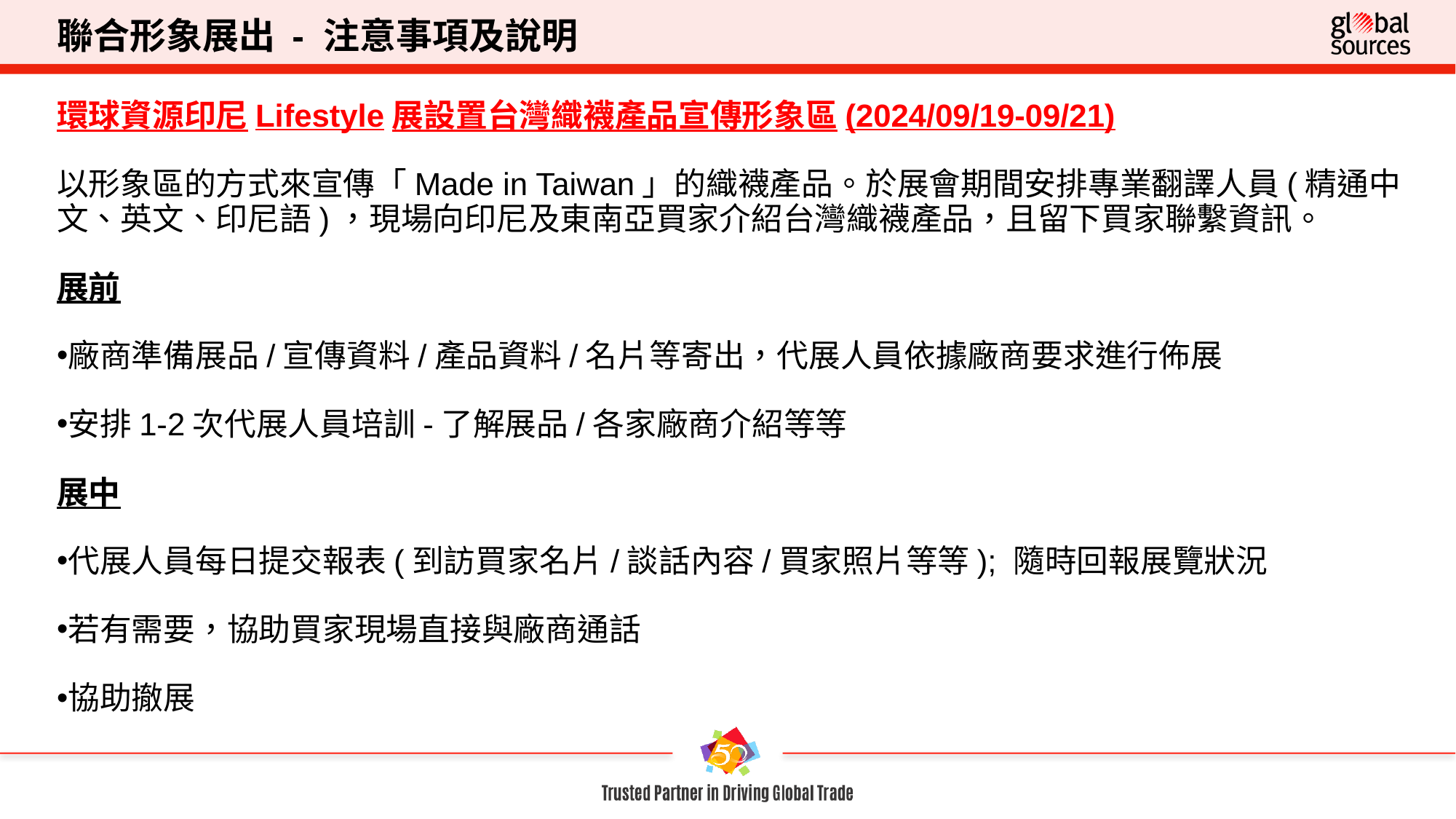

聯合形象展出 - 注意事項及說明
環球資源印尼Lifestyle展設置台灣織襪產品宣傳形象區(2024/09/19-09/21)
以形象區的方式來宣傳「Made in Taiwan」的織襪產品。於展會期間安排專業翻譯人員(精通中文、英文、印尼語)，現場向印尼及東南亞買家介紹台灣織襪產品，且留下買家聯繫資訊。
展前
廠商準備展品/宣傳資料/產品資料/名片等寄出，代展人員依據廠商要求進行佈展
安排1-2次代展人員培訓-了解展品/各家廠商介紹等等
展中
代展人員每日提交報表(到訪買家名片/談話內容/買家照片等等); 隨時回報展覽狀況
若有需要，協助買家現場直接與廠商通話
協助撤展